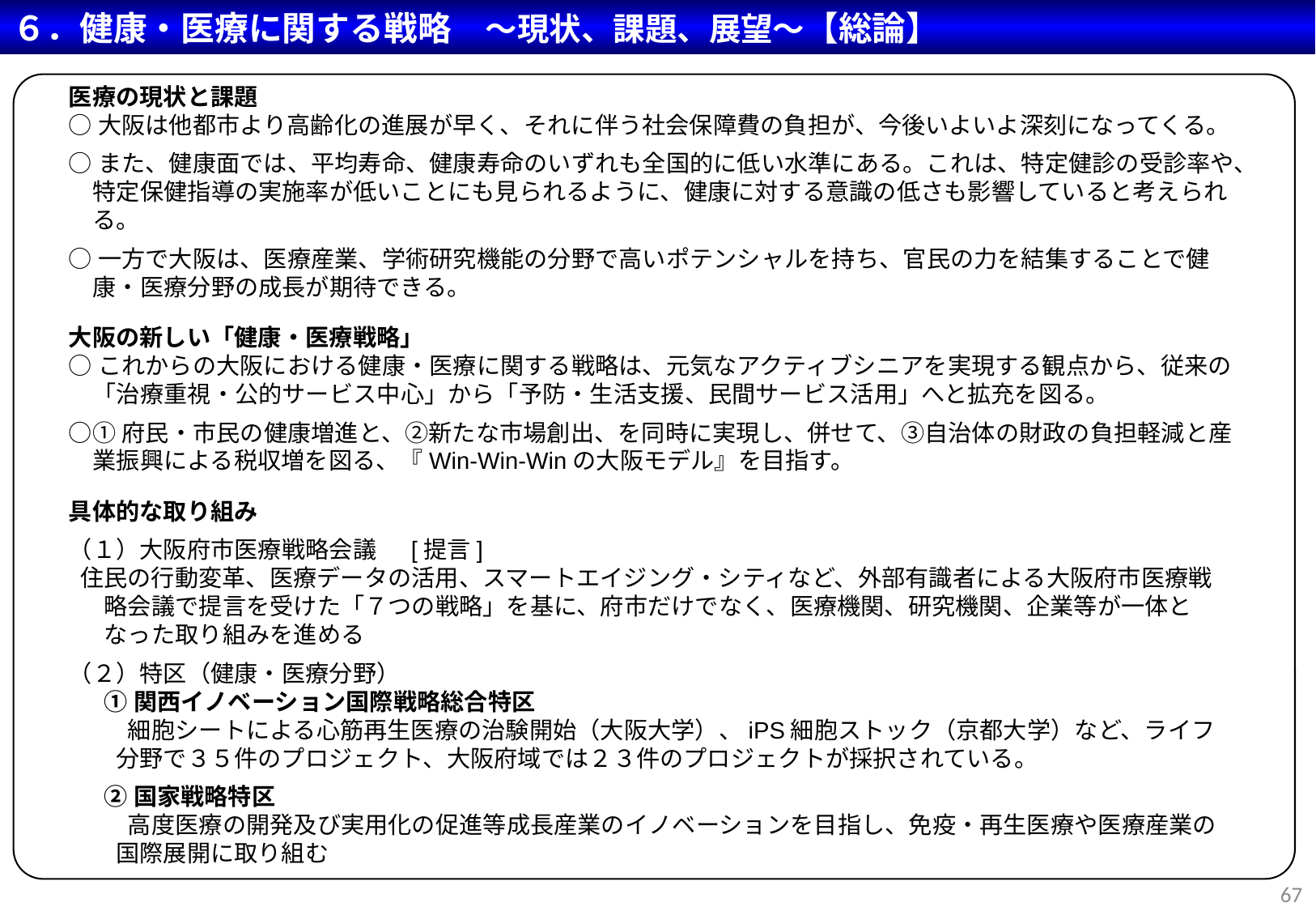

６．健康・医療に関する戦略　～現状、課題、展望～【総論】

医療の現状と課題
○大阪は他都市より高齢化の進展が早く、それに伴う社会保障費の負担が、今後いよいよ深刻になってくる。
○また、健康面では、平均寿命、健康寿命のいずれも全国的に低い水準にある。これは、特定健診の受診率や、特定保健指導の実施率が低いことにも見られるように、健康に対する意識の低さも影響していると考えられる。
○一方で大阪は、医療産業、学術研究機能の分野で高いポテンシャルを持ち、官民の力を結集することで健康・医療分野の成長が期待できる。

大阪の新しい「健康・医療戦略」
○これからの大阪における健康・医療に関する戦略は、元気なアクティブシニアを実現する観点から、従来の「治療重視・公的サービス中心」から「予防・生活支援、民間サービス活用」へと拡充を図る。
○①府民・市民の健康増進と、②新たな市場創出、を同時に実現し、併せて、③自治体の財政の負担軽減と産業振興による税収増を図る、『Win-Win-Winの大阪モデル』を目指す。

具体的な取り組み
（１）大阪府市医療戦略会議　 [提言]
住民の行動変革、医療データの活用、スマートエイジング・シティなど、外部有識者による大阪府市医療戦略会議で提言を受けた「７つの戦略」を基に、府市だけでなく、医療機関、研究機関、企業等が一体となった取り組みを進める
（２）特区（健康・医療分野）
①関西イノベーション国際戦略総合特区
　細胞シートによる心筋再生医療の治験開始（大阪大学）、iPS細胞ストック（京都大学）など、ライフ分野で３５件のプロジェクト、大阪府域では２３件のプロジェクトが採択されている。
②国家戦略特区
　高度医療の開発及び実用化の促進等成長産業のイノベーションを目指し、免疫・再生医療や医療産業の国際展開に取り組む
67